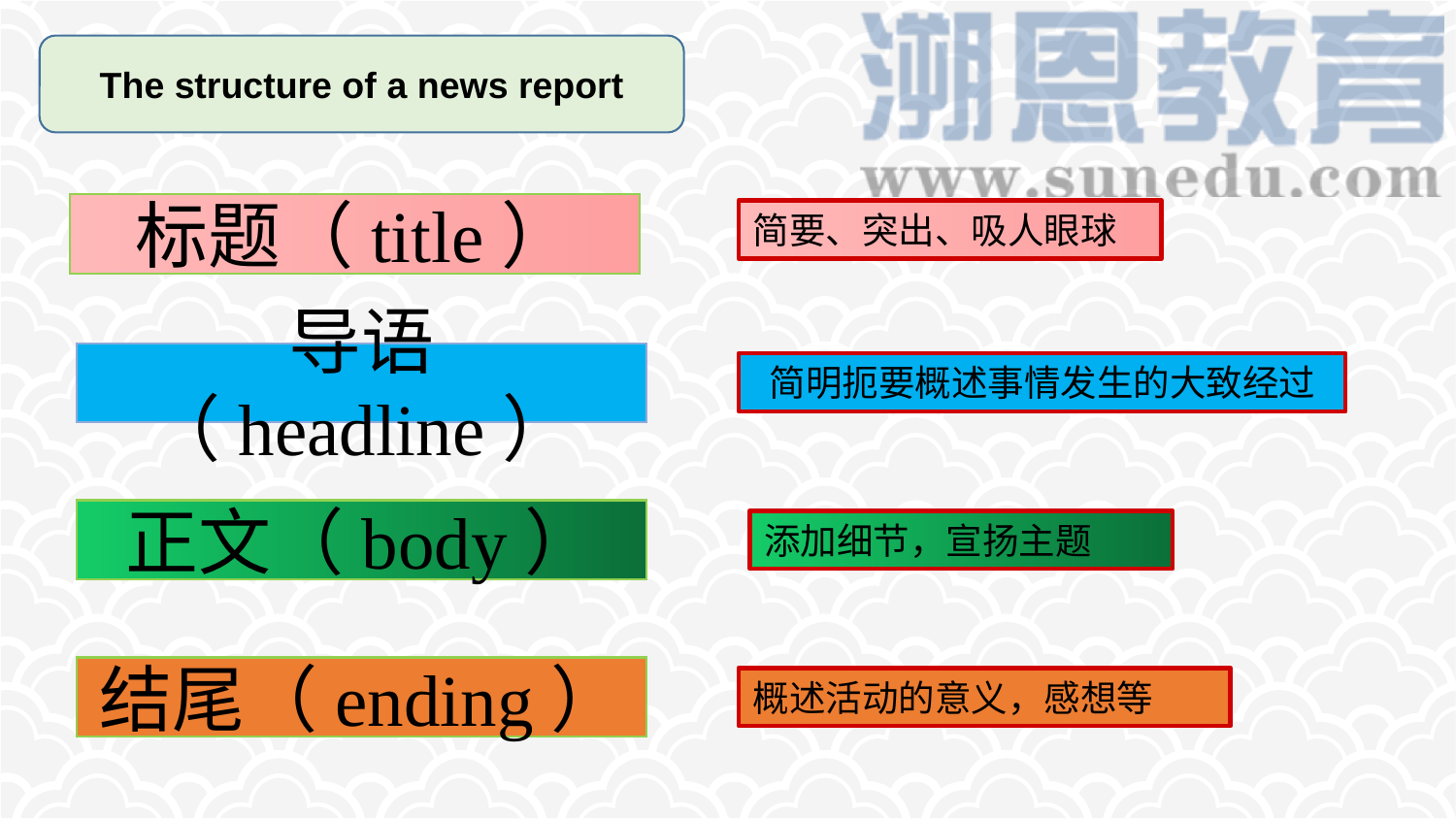

The structure of a news report
标题（title）
简要、突出、吸人眼球
导语（headline）
简明扼要概述事情发生的大致经过
正文（body）
添加细节，宣扬主题
结尾（ending）
概述活动的意义，感想等